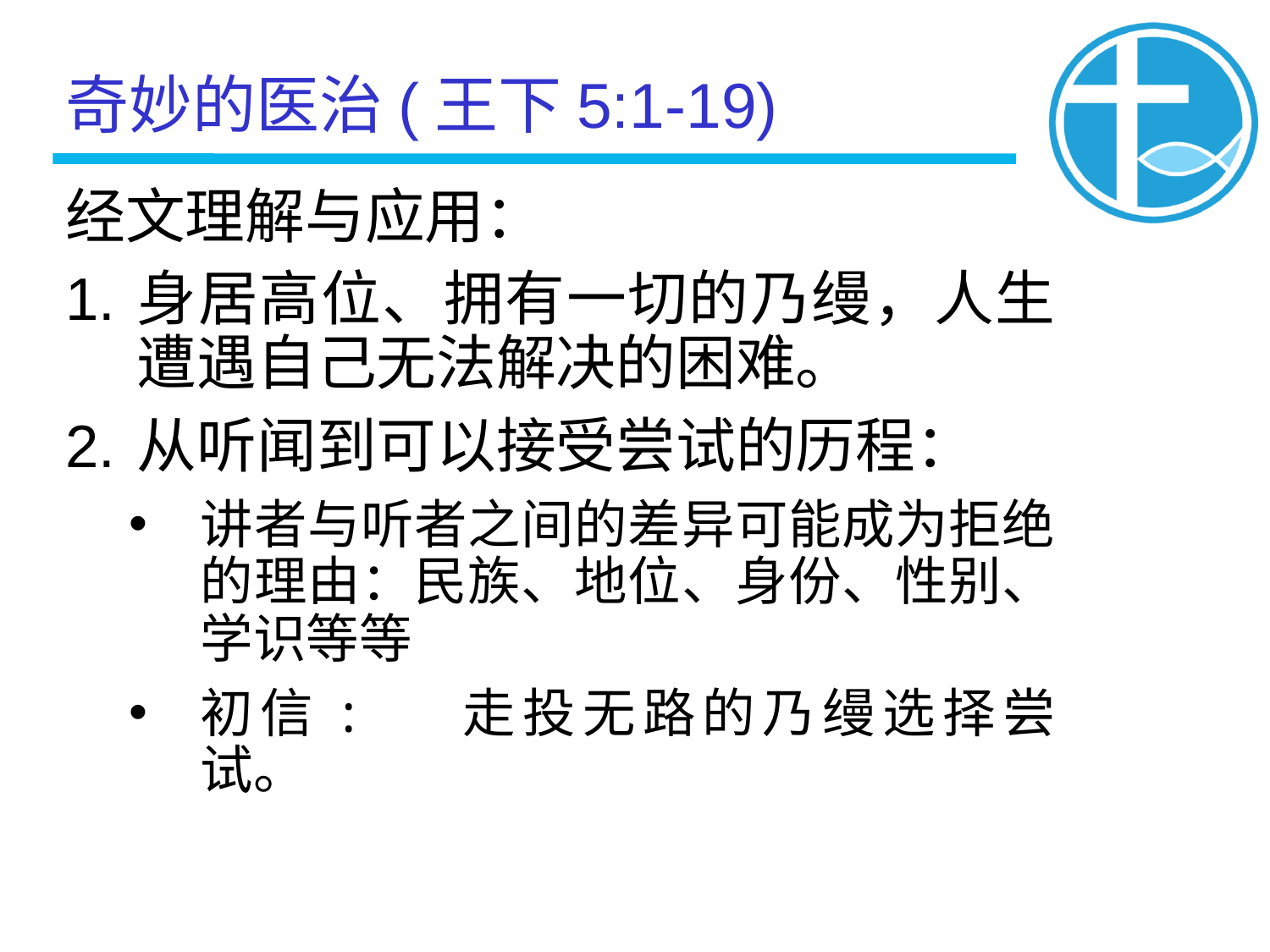

奇妙的医治(王下5:1-19)
经文理解与应用：
身居高位、拥有一切的乃缦，人生遭遇自己无法解决的困难。
从听闻到可以接受尝试的历程：
讲者与听者之间的差异可能成为拒绝的理由：民族、地位、身份、性别、学识等等
初信:  走投无路的乃缦选择尝试。